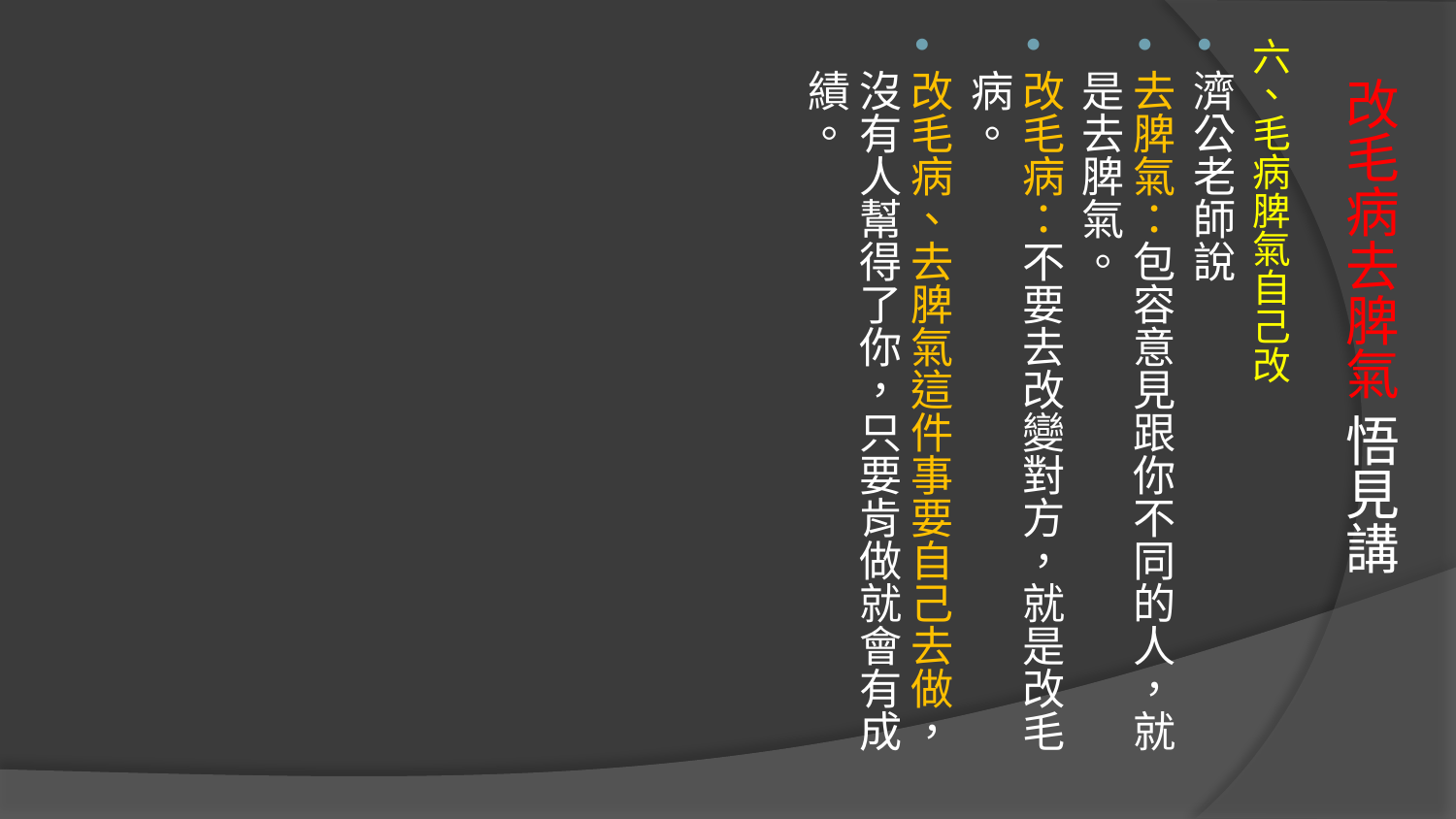

六、毛病脾氣自己改
濟公老師說
去脾氣：包容意見跟你不同的人，就是去脾氣。
改毛病：不要去改變對方，就是改毛病。
改毛病、去脾氣這件事要自己去做，沒有人幫得了你，只要肯做就會有成績。

# 改毛病去脾氣 悟見講